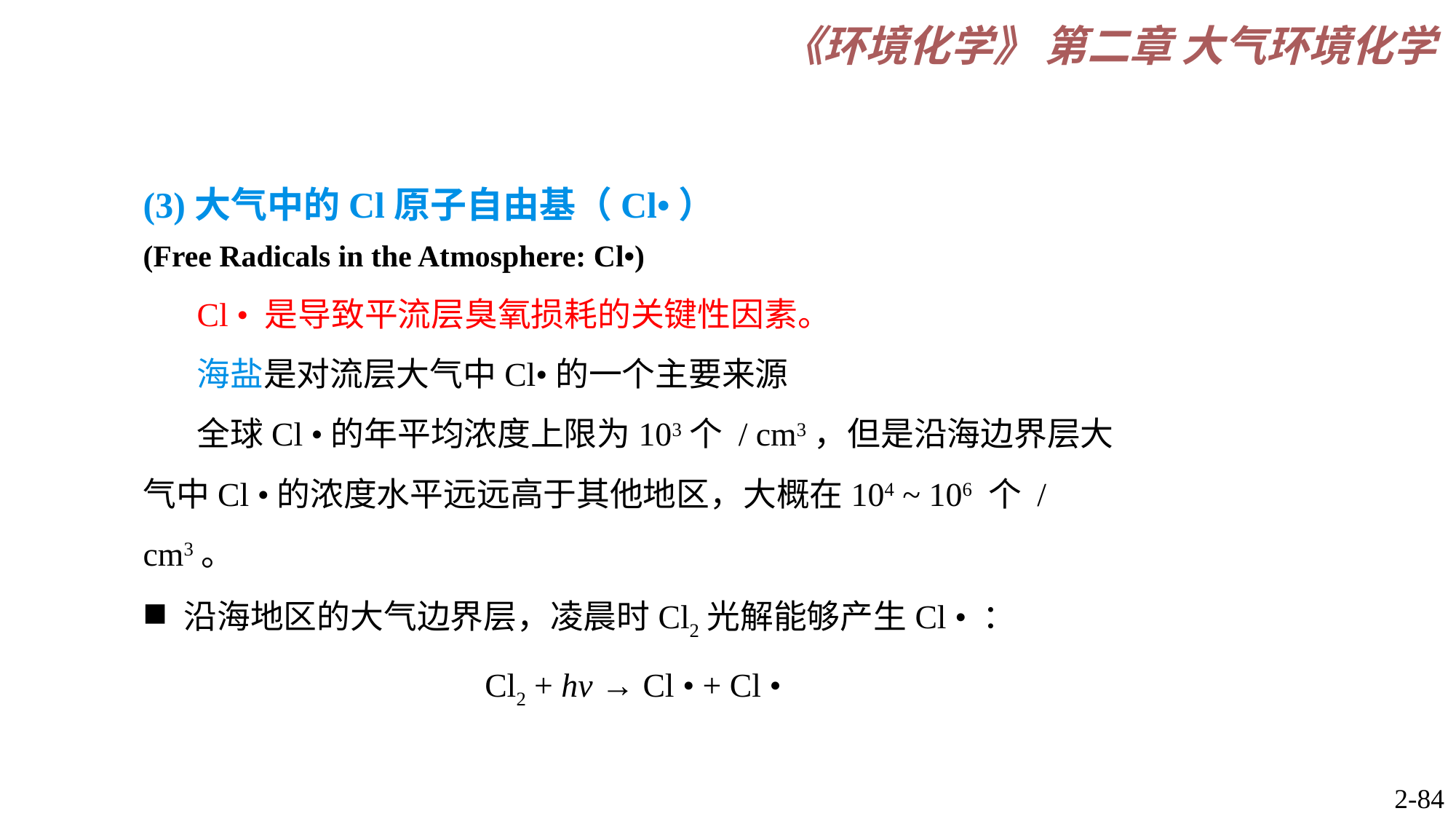

(3)大气中的Cl原子自由基（Cl•）
(Free Radicals in the Atmosphere: Cl•)
Cl • 是导致平流层臭氧损耗的关键性因素。
海盐是对流层大气中Cl•的一个主要来源
全球Cl •的年平均浓度上限为103个 / cm3，但是沿海边界层大气中Cl •的浓度水平远远高于其他地区，大概在104 ~ 106 个 / cm3。
沿海地区的大气边界层，凌晨时Cl2光解能够产生Cl • ：
Cl2 + hv → Cl • + Cl •

2-84